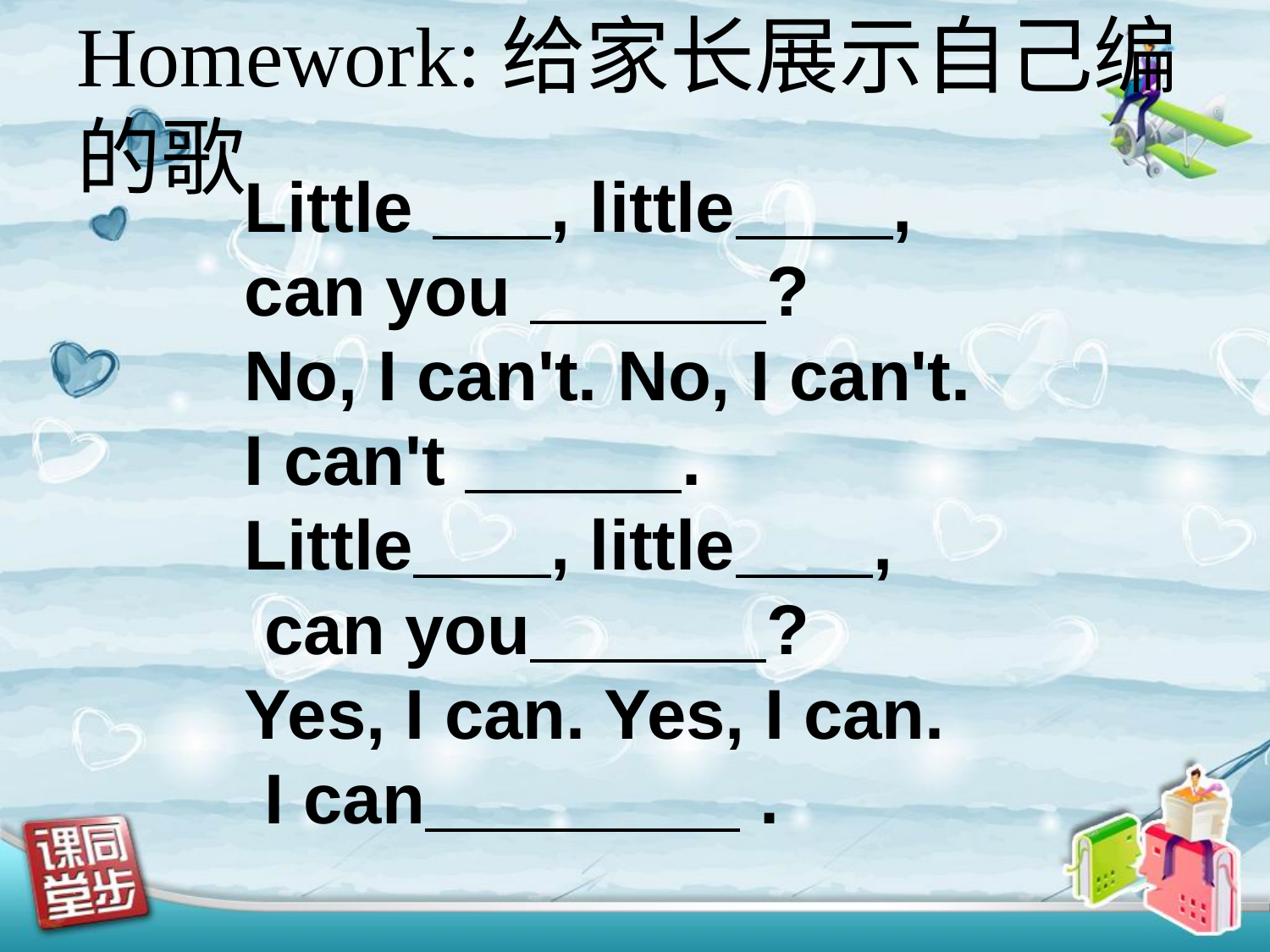

Homework:给家长展示自己编的歌
Little       , little        ,
can you             ?
No, I can't. No, I can't.
I can't            .
Little       , little       ,
 can you            ?
Yes, I can. Yes, I can.
 I can                 .